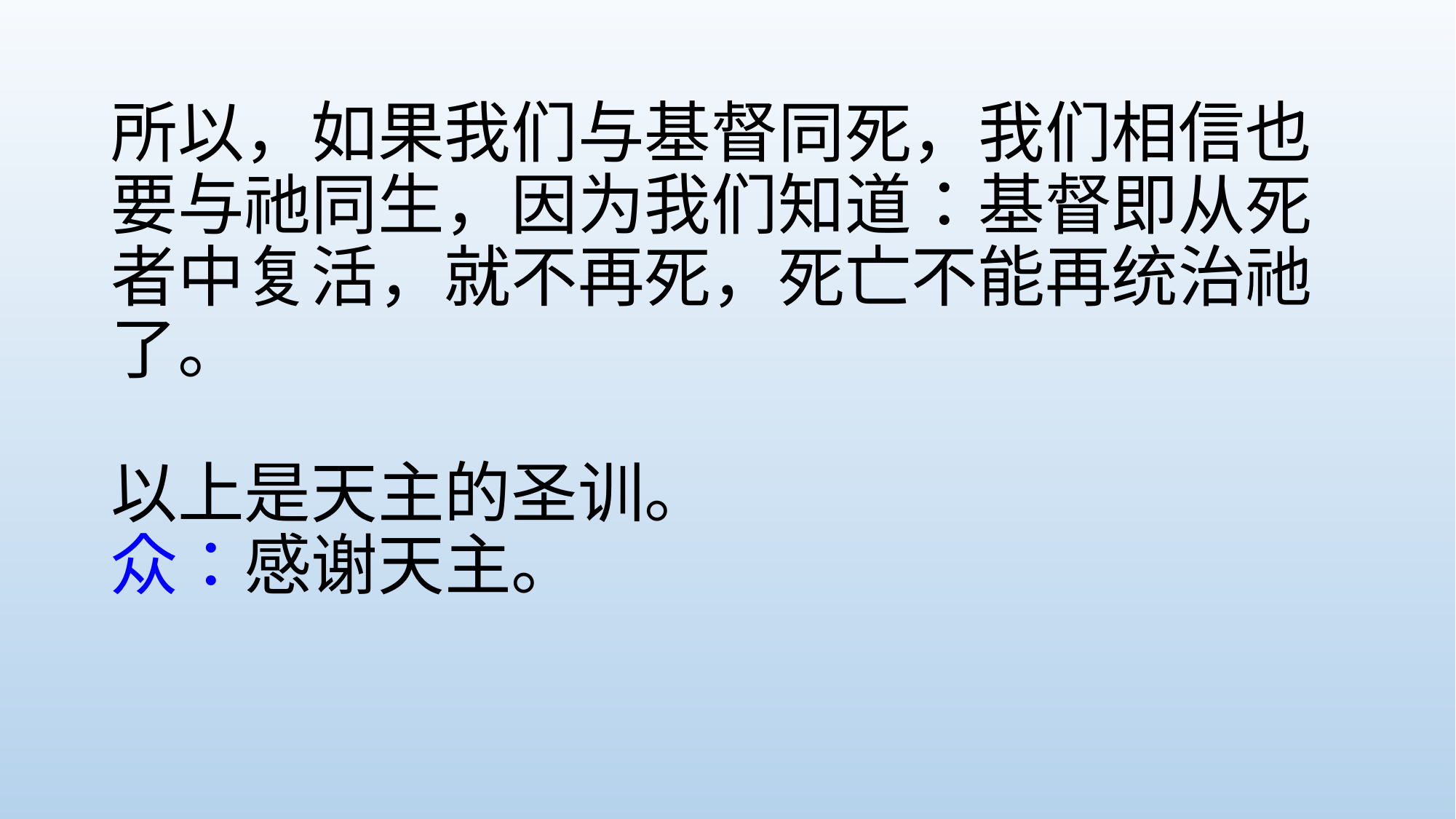

# 所以，如果我们与基督同死，我们相信也要与祂同生，因为我们知道：基督即从死者中复活，就不再死，死亡不能再统治祂了。 以上是天主的圣训。 众：感谢天主。